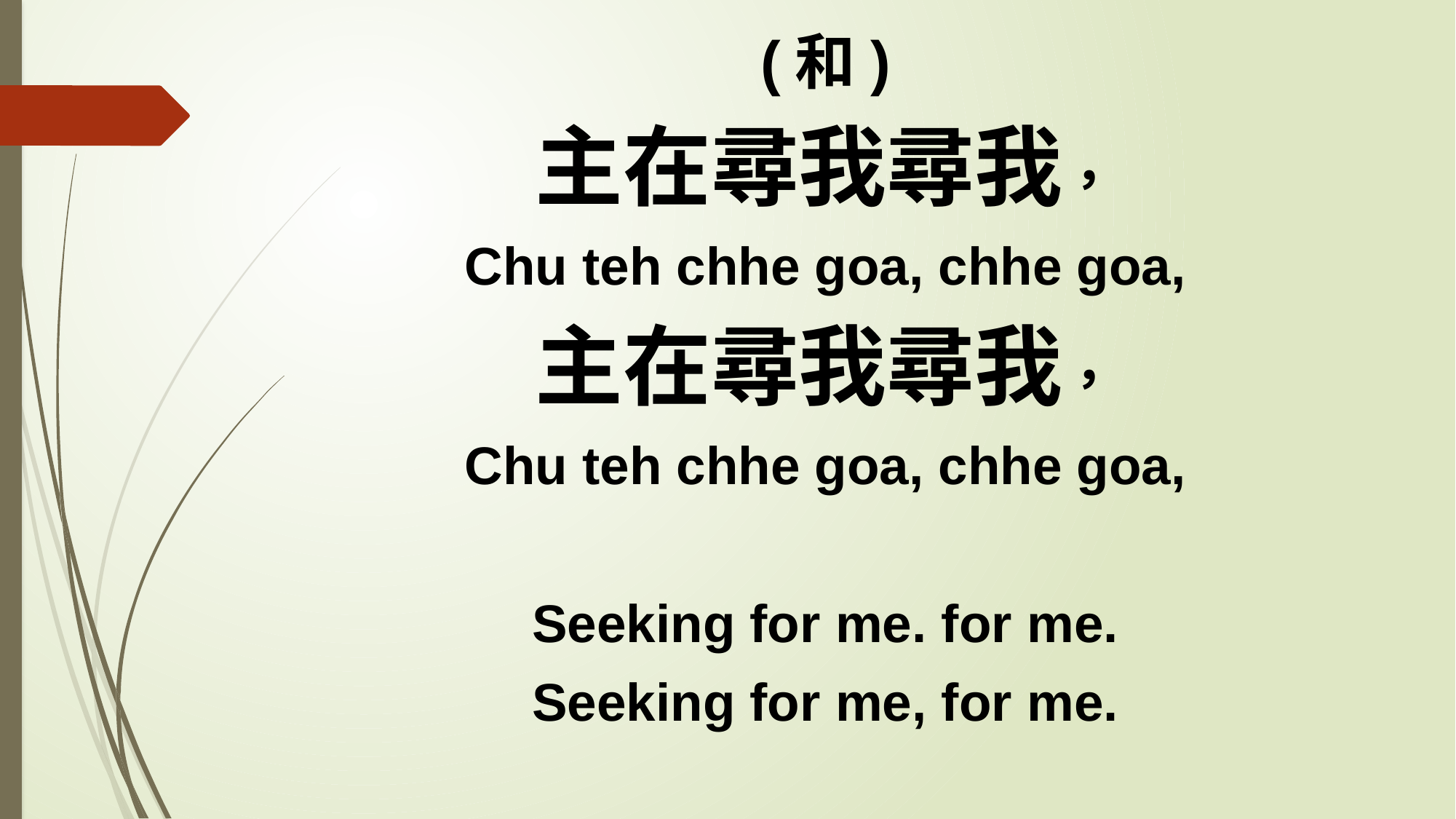

(和)
主在尋我尋我，
Chu teh chhe goa, chhe goa,
主在尋我尋我，
Chu teh chhe goa, chhe goa,

Seeking for me. for me.
Seeking for me, for me.